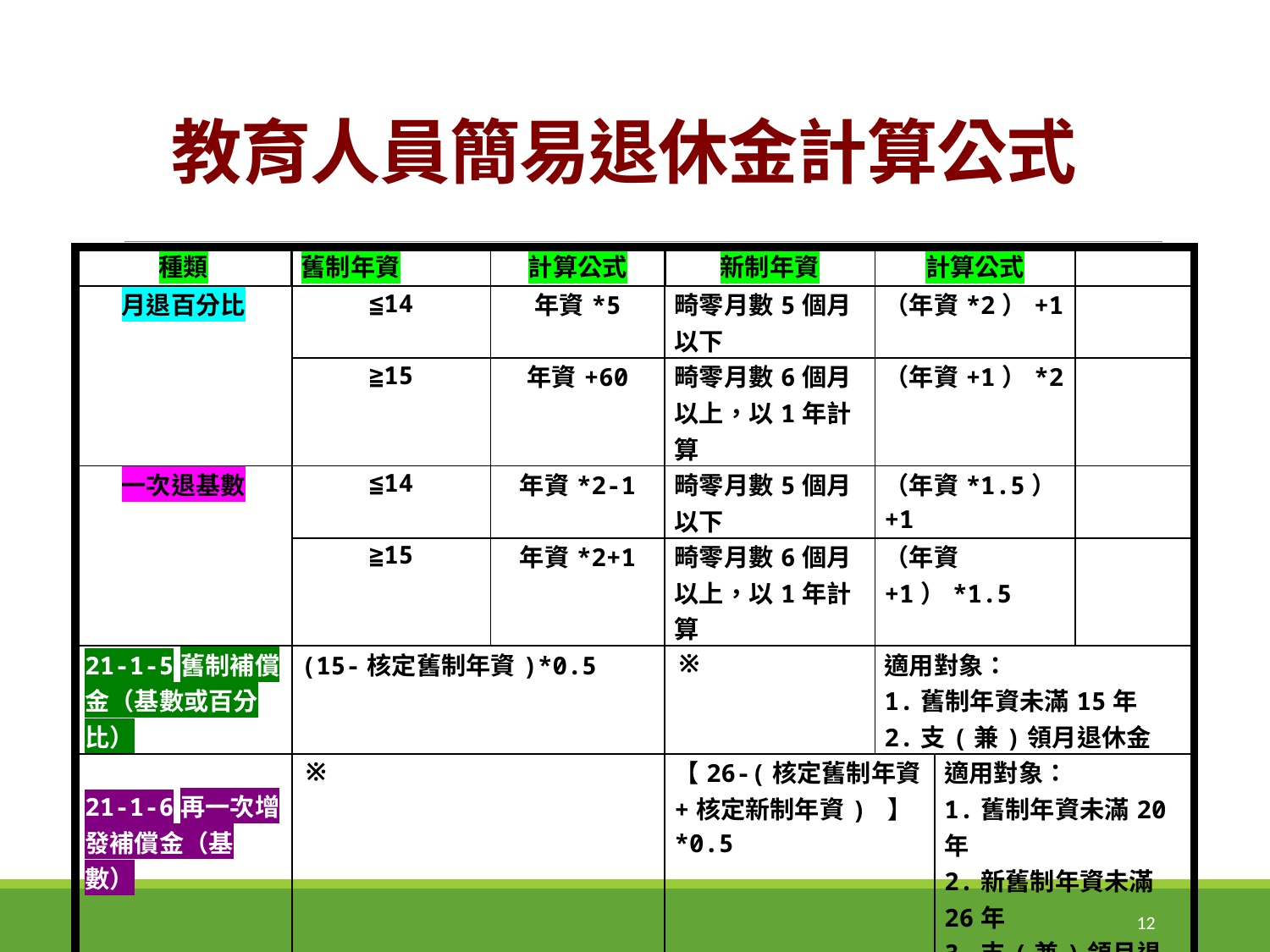

# 教育人員簡易退休金計算公式
| 種類 | 舊制年資 | 計算公式 | 新制年資 | 計算公式 |  |  |
| --- | --- | --- | --- | --- | --- | --- |
| 月退百分比 | ≦14 | 年資\*5 | 畸零月數5個月以下 | （年資\*2）+1 |  |  |
|  | ≧15 | 年資+60 | 畸零月數6個月以上，以1年計算 | （年資+1）\*2 |  |  |
| 一次退基數 | ≦14 | 年資\*2-1 | 畸零月數5個月以下 | （年資\*1.5）+1 |  |  |
|  | ≧15 | 年資\*2+1 | 畸零月數6個月以上，以1年計算 | （年資+1）\*1.5 |  |  |
| 21-1-5舊制補償金（基數或百分比） | (15-核定舊制年資)\*0.5 |  | ※ | 適用對象： 1.舊制年資未滿15年 2.支(兼)領月退休金 |  |  |
| 21-1-6再一次增發補償金（基數） | ※ |  | 【26-(核定舊制年資+核定新制年資) 】\*0.5 |  | 適用對象： 1.舊制年資未滿20年 2.新舊制年資未滿26年 3.支(兼)領月退休金 |  |
12